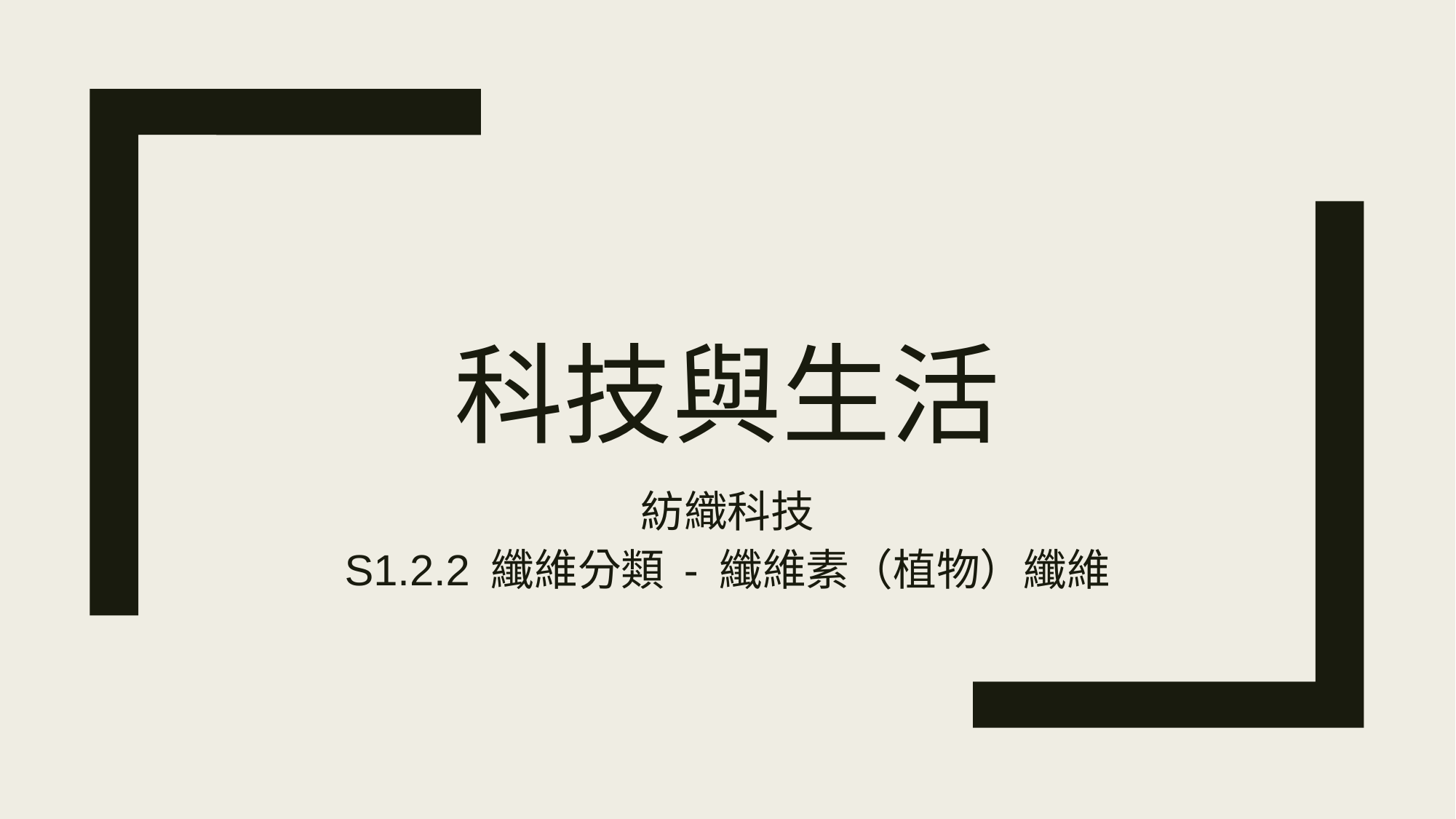

# 科技與生活
紡織科技
S1.2.2 纖維分類 - 纖維素（植物）纖維